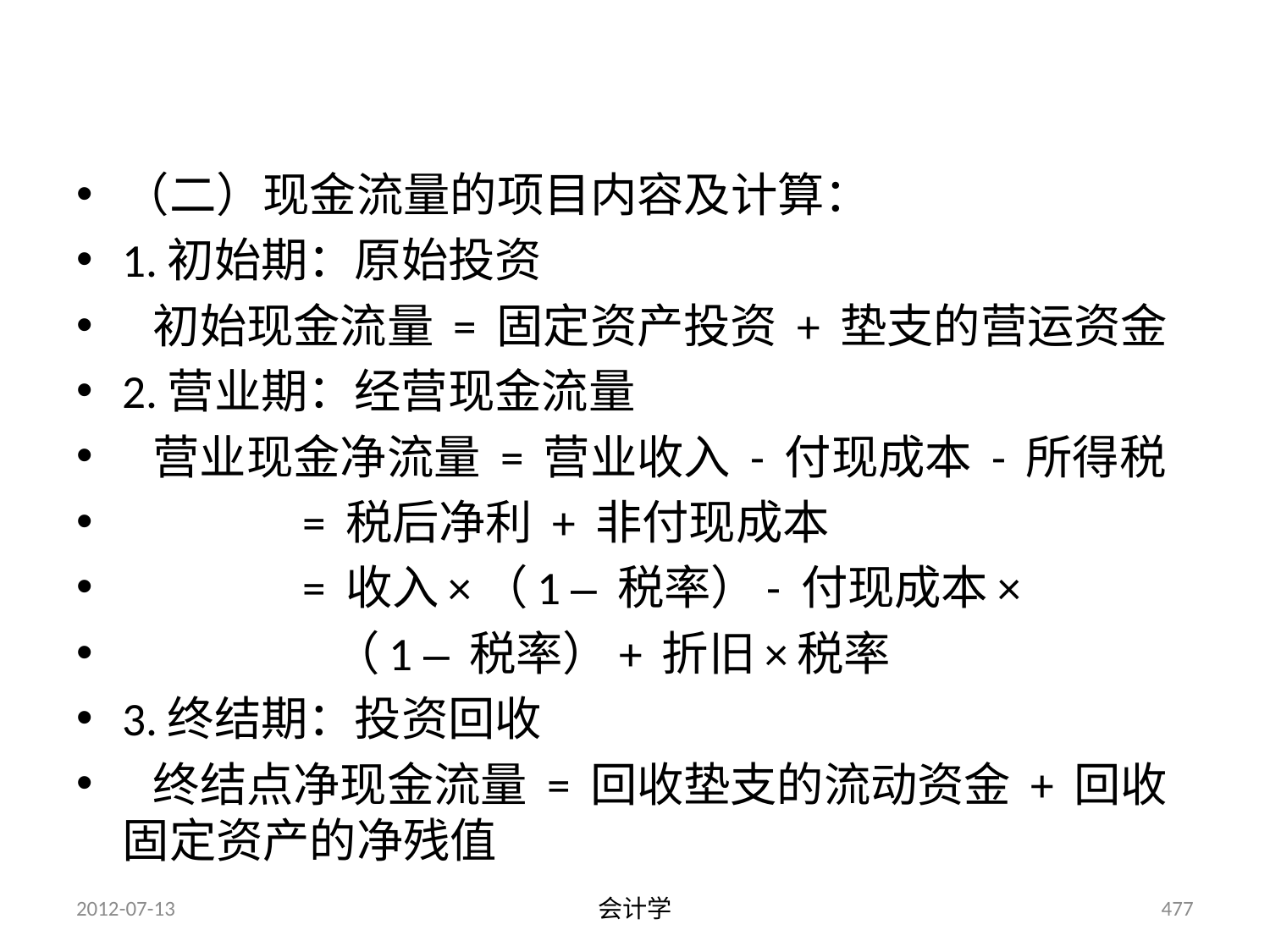

（二）现金流量的项目内容及计算：
1.初始期：原始投资
  初始现金流量 = 固定资产投资 + 垫支的营运资金
2.营业期：经营现金流量
  营业现金净流量 = 营业收入 - 付现成本 - 所得税
                 = 税后净利 + 非付现成本
                 = 收入×（1 – 税率）- 付现成本×
                   （1 – 税率）+ 折旧×税率
3.终结期：投资回收
  终结点净现金流量 = 回收垫支的流动资金 + 回收固定资产的净残值
2012-07-13
会计学
477